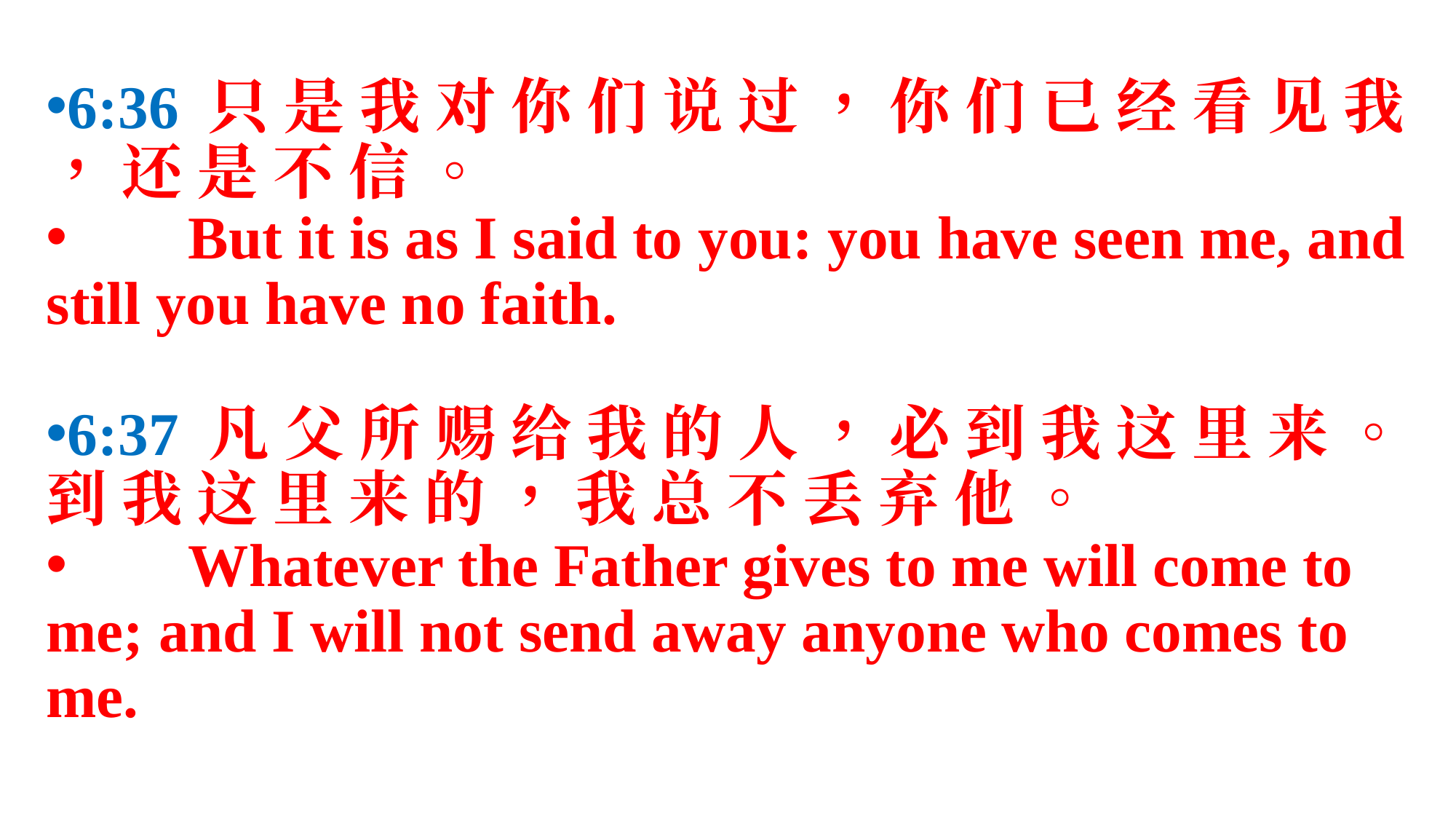

6:36 只 是 我 对 你 们 说 过 ， 你 们 已 经 看 见 我 ， 还 是 不 信 。
        But it is as I said to you: you have seen me, and still you have no faith.

6:37 凡 父 所 赐 给 我 的 人 ， 必 到 我 这 里 来 。 到 我 这 里 来 的 ， 我 总 不 丢 弃 他 。
        Whatever the Father gives to me will come to me; and I will not send away anyone who comes to me.